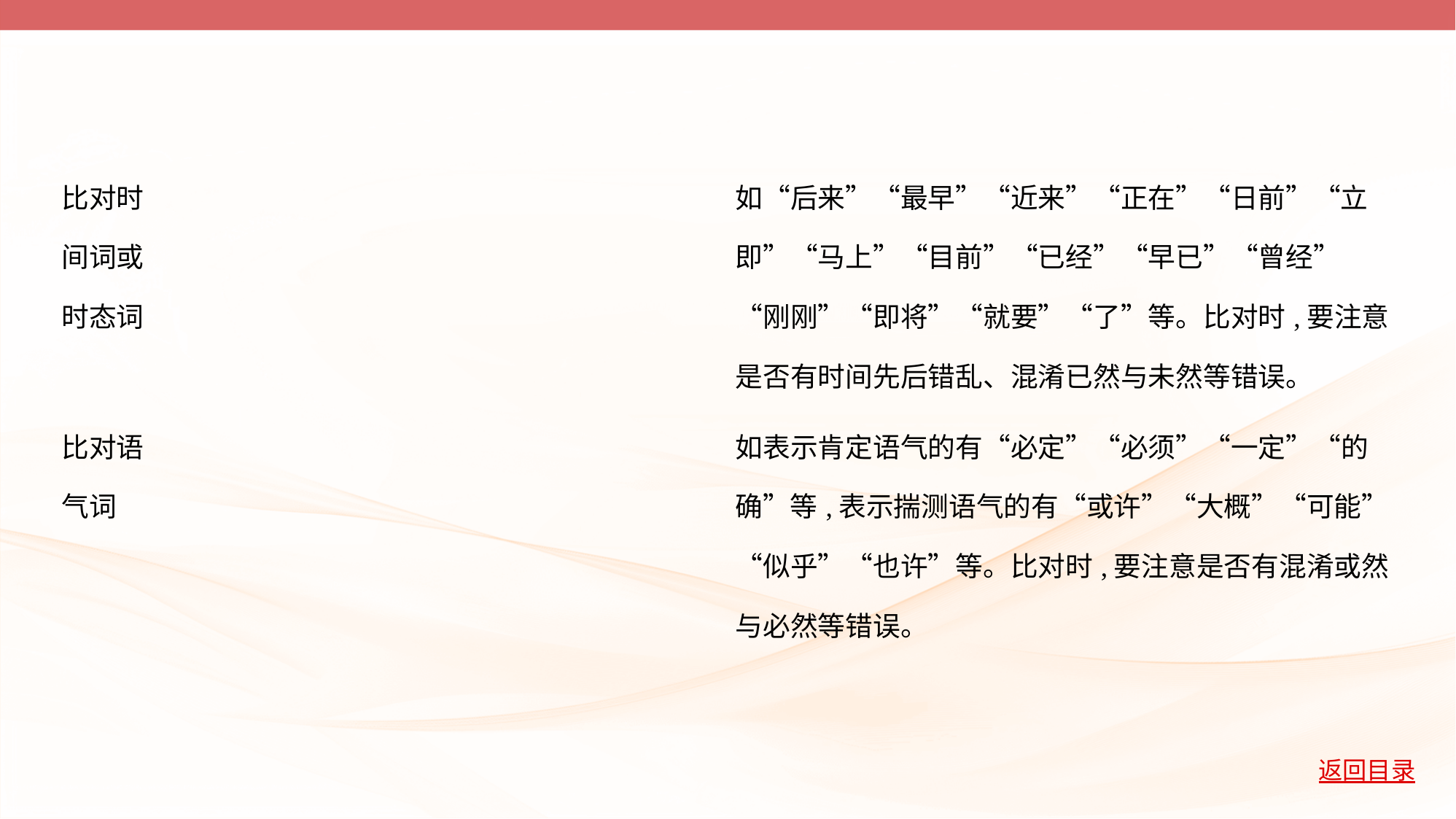

| 比对时 间词或 时态词 | 如“后来”“最早”“近来”“正在”“日前”“立 即”“马上”“目前”“已经”“早已”“曾经” “刚刚”“即将”“就要”“了”等。比对时,要注意 是否有时间先后错乱、混淆已然与未然等错误。 |
| --- | --- |
| 比对语 气词 | 如表示肯定语气的有“必定”“必须”“一定”“的 确”等,表示揣测语气的有“或许”“大概”“可能” “似乎”“也许”等。比对时,要注意是否有混淆或然 与必然等错误。 |